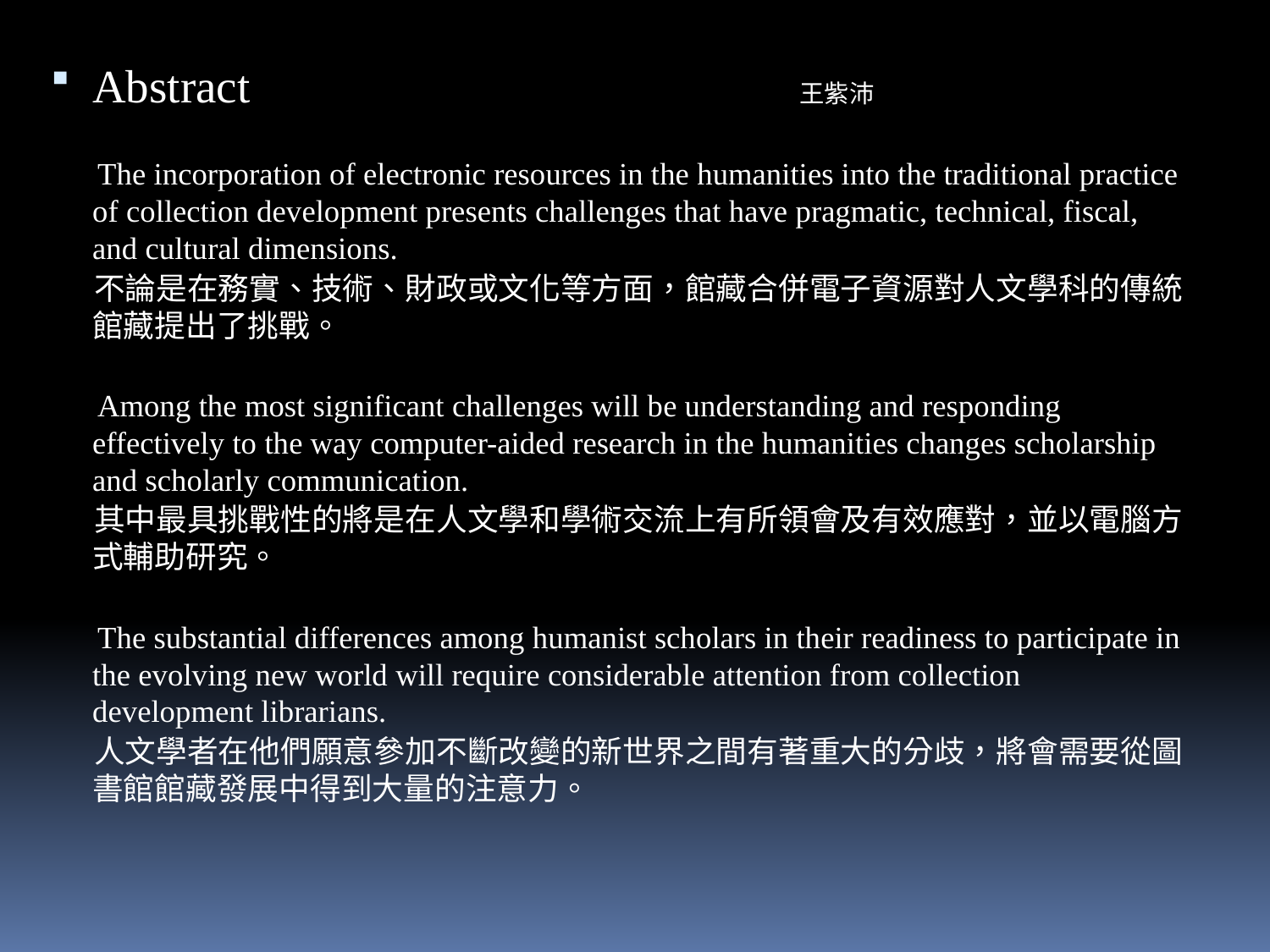

Abstract                                               王紫沛

      The incorporation of electronic resources in the humanities into the traditional practice of collection development presents challenges that have pragmatic, technical, fiscal, and cultural dimensions.
      不論是在務實、技術、財政或文化等方面，館藏合併電子資源對人文學科的傳統館藏提出了挑戰。

      Among the most significant challenges will be understanding and responding effectively to the way computer-aided research in the humanities changes scholarship and scholarly communication.
      其中最具挑戰性的將是在人文學和學術交流上有所領會及有效應對，並以電腦方式輔助研究。

      The substantial differences among humanist scholars in their readiness to participate in the evolving new world will require considerable attention from collection development librarians.
      人文學者在他們願意參加不斷改變的新世界之間有著重大的分歧，將會需要從圖書館館藏發展中得到大量的注意力。